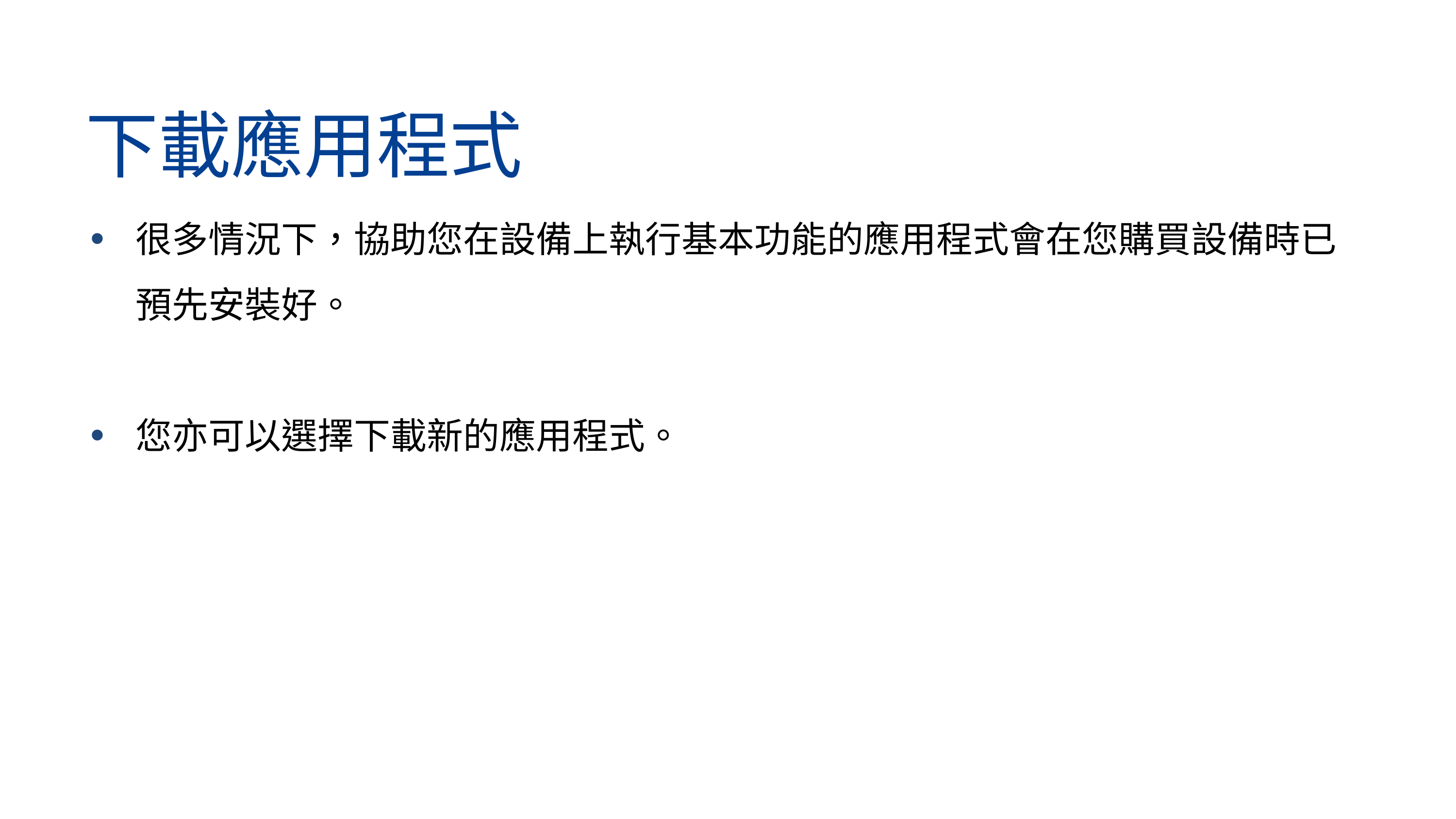

下載應用程式

很多情況下，協助您在設備上執行基本功能的應用程式會在您購買設備時已預先安裝好。

您亦可以選擇下載新的應用程式。